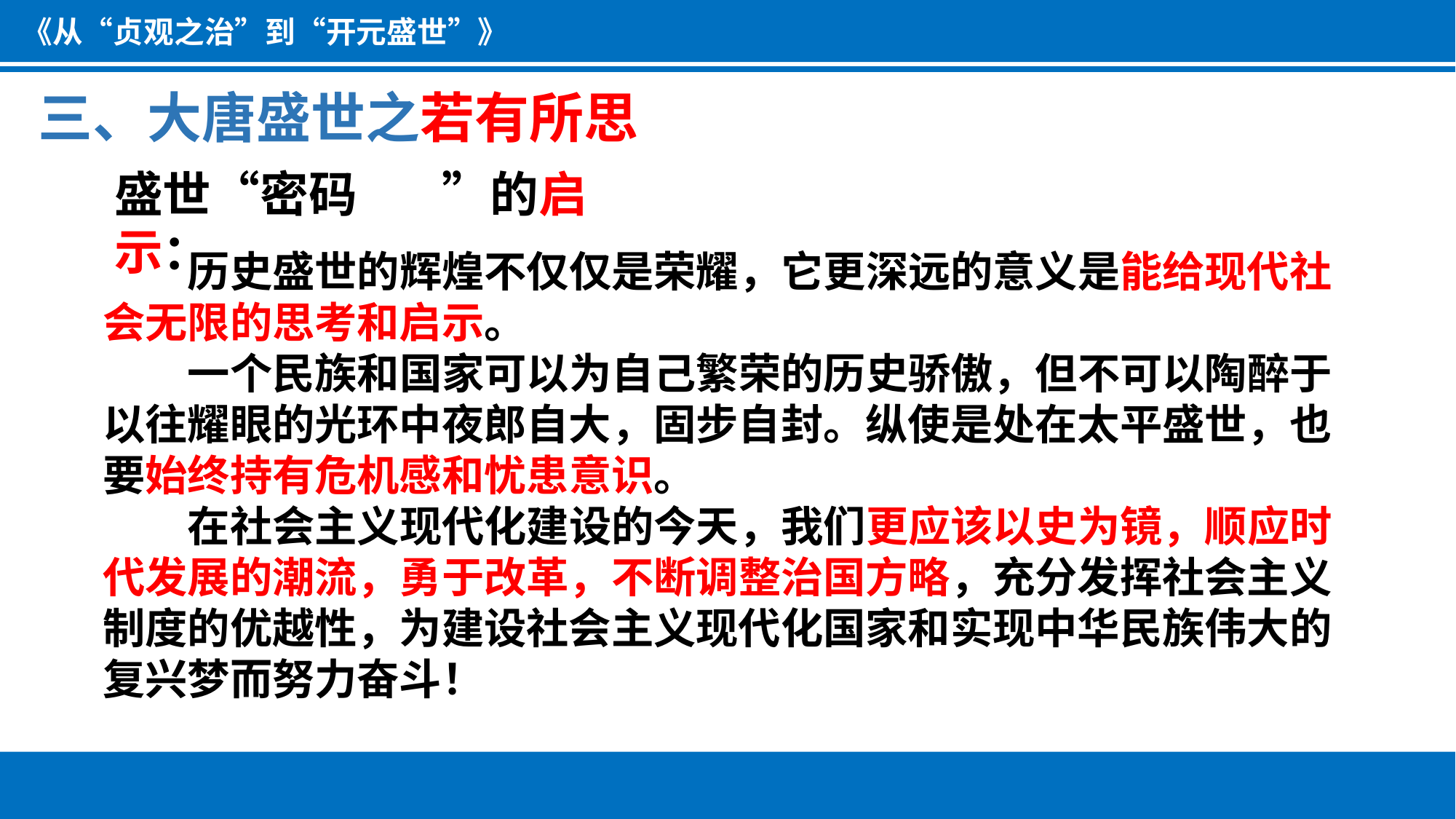

《从“贞观之治”到“开元盛世”》

三、大唐盛世之若有所思
盛世“密码	”的启示：
历史盛世的辉煌不仅仅是荣耀，它更深远的意义是能给现代社会无限的思考和启示。
一个民族和国家可以为自己繁荣的历史骄傲，但不可以陶醉于以往耀眼的光环中夜郎自大，固步自封。纵使是处在太平盛世，也要始终持有危机感和忧患意识。
在社会主义现代化建设的今天，我们更应该以史为镜，顺应时代发展的潮流，勇于改革，不断调整治国方略，充分发挥社会主义制度的优越性，为建设社会主义现代化国家和实现中华民族伟大的复兴梦而努力奋斗！